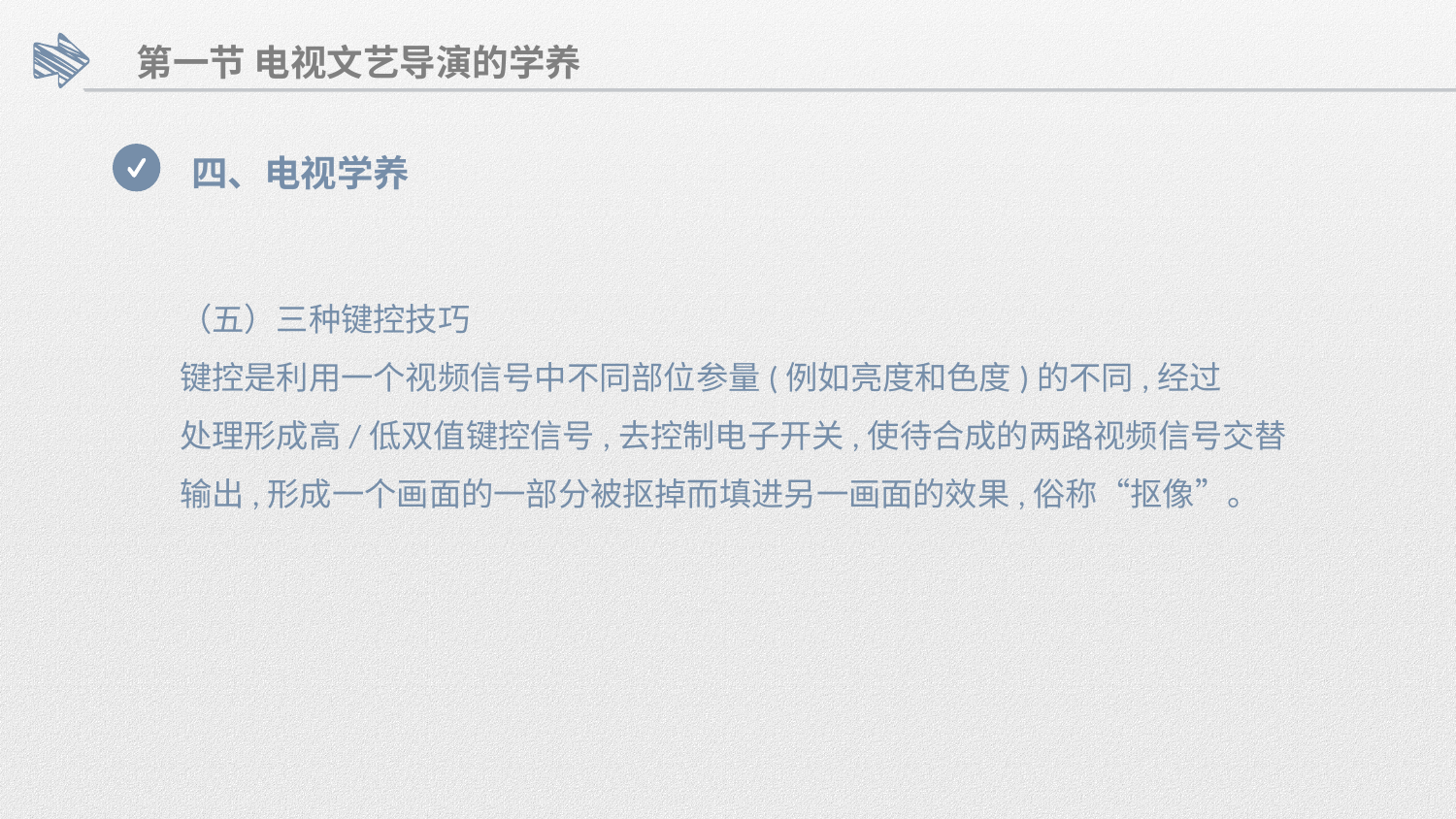

第一节 电视文艺导演的学养
四、电视学养

（五）三种键控技巧
键控是利用一个视频信号中不同部位参量(例如亮度和色度)的不同,经过
处理形成高/低双值键控信号,去控制电子开关,使待合成的两路视频信号交替
输出,形成一个画面的一部分被抠掉而填进另一画面的效果,俗称“抠像”。